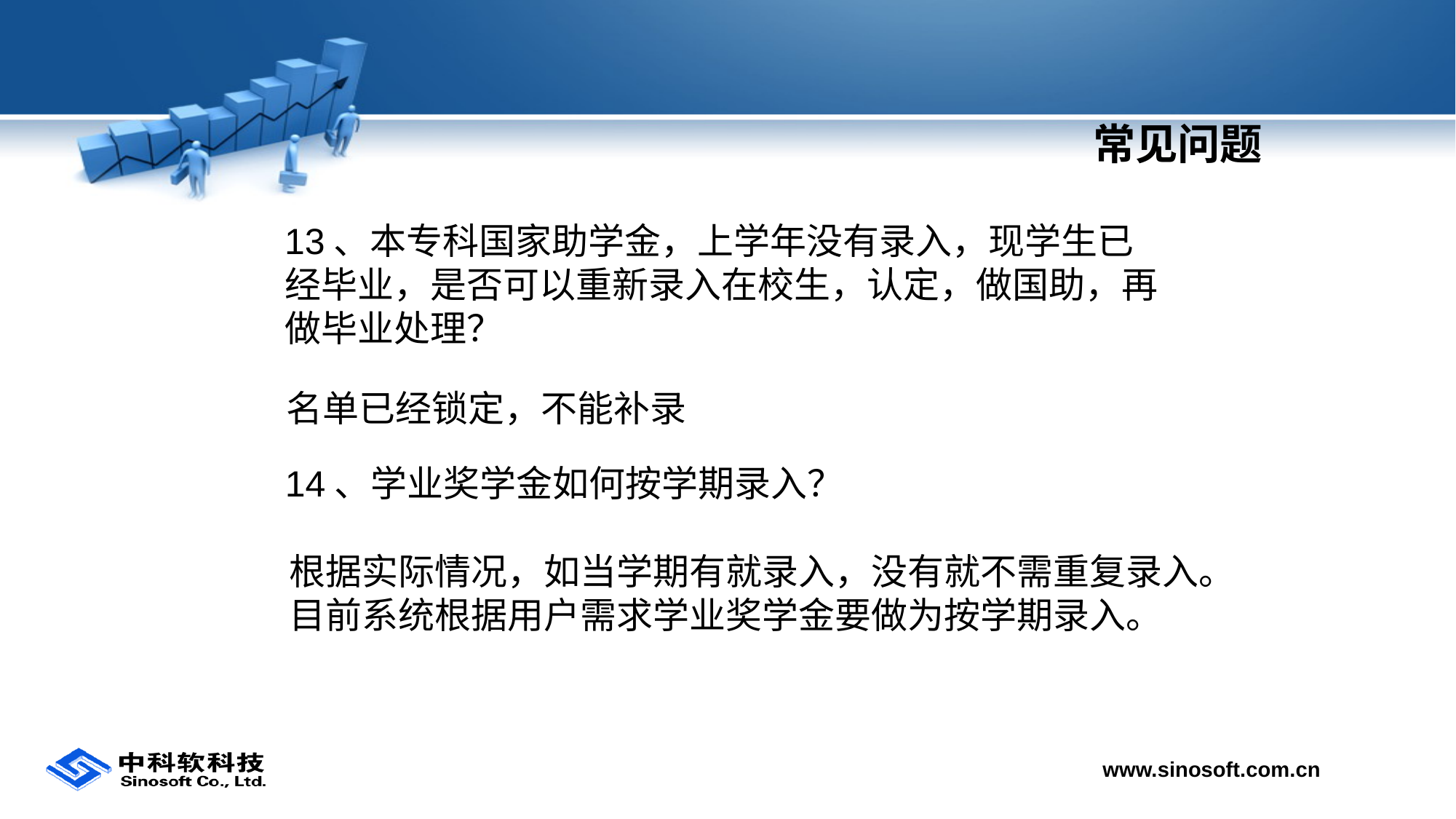

# 常见问题
13、本专科国家助学金，上学年没有录入，现学生已经毕业，是否可以重新录入在校生，认定，做国助，再做毕业处理？
名单已经锁定，不能补录
14、学业奖学金如何按学期录入？
根据实际情况，如当学期有就录入，没有就不需重复录入。
目前系统根据用户需求学业奖学金要做为按学期录入。